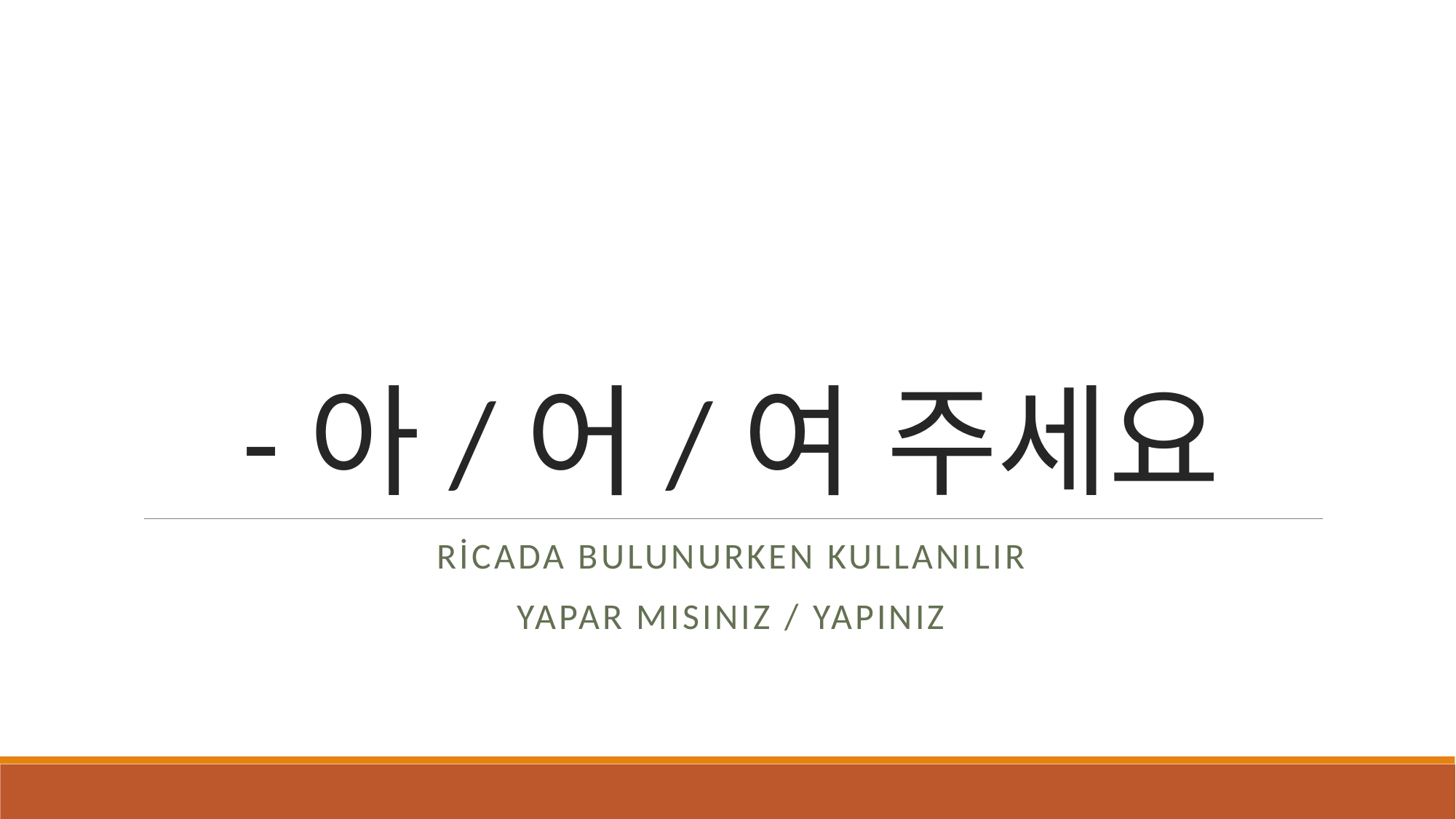

# -아/어/여 주세요
Ricada bulunurken kullanılır
yapar mısınız / yapınız